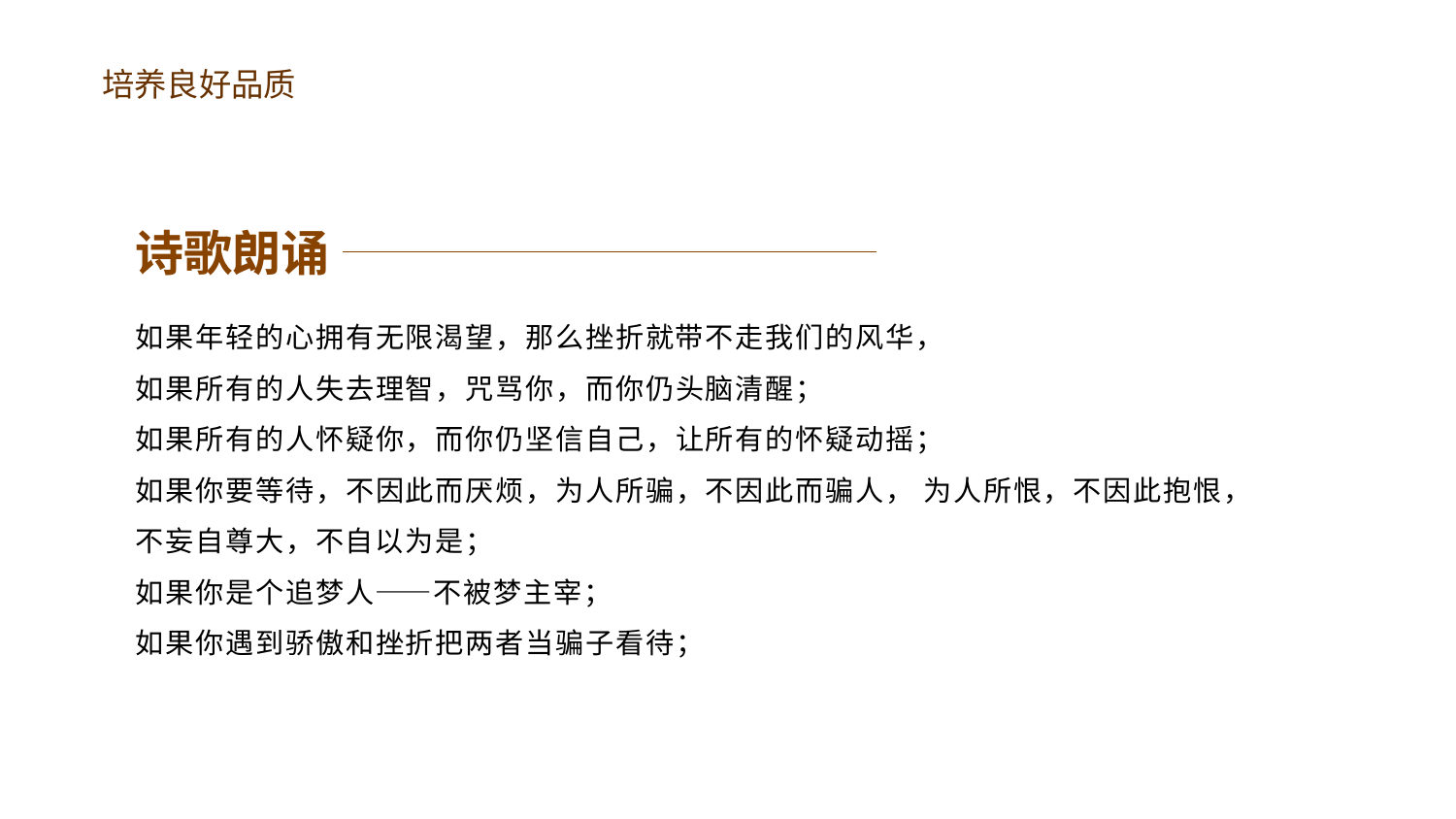

诗歌朗诵
如果年轻的心拥有无限渴望，那么挫折就带不走我们的风华，
如果所有的人失去理智，咒骂你，而你仍头脑清醒；
如果所有的人怀疑你，而你仍坚信自己，让所有的怀疑动摇；
如果你要等待，不因此而厌烦，为人所骗，不因此而骗人， 为人所恨，不因此抱恨， 不妄自尊大，不自以为是；
如果你是个追梦人——不被梦主宰；
如果你遇到骄傲和挫折把两者当骗子看待；